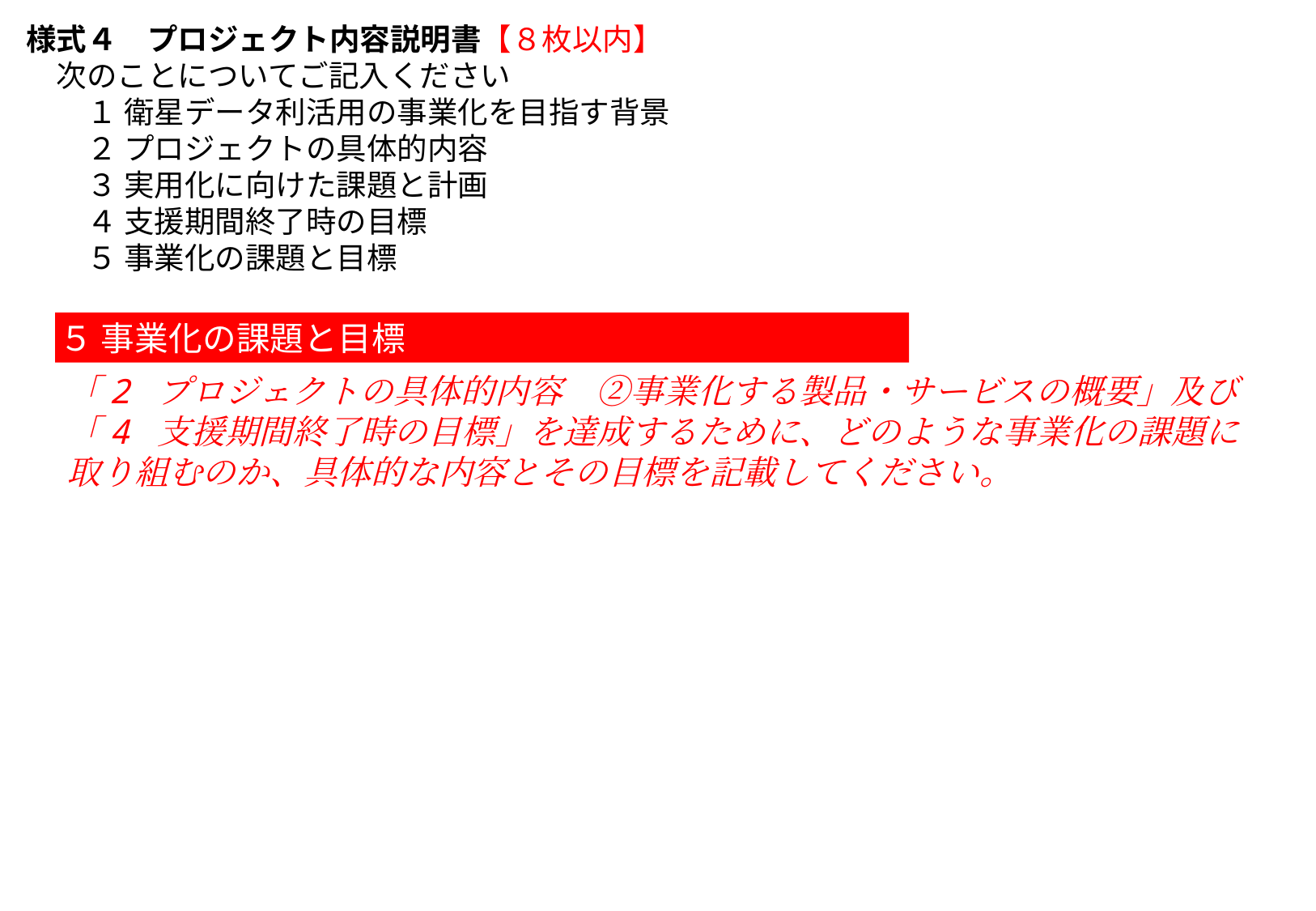

様式４　プロジェクト内容説明書【８枚以内】
　次のことについてご記入ください
　　１ 衛星データ利活用の事業化を目指す背景
　　２ プロジェクトの具体的内容
　　３ 実用化に向けた課題と計画
　　４ 支援期間終了時の目標
　　５ 事業化の課題と目標
５ 事業化の課題と目標
「2 プロジェクトの具体的内容　②事業化する製品・サービスの概要」及び「4 支援期間終了時の目標」を達成するために、どのような事業化の課題に取り組むのか、具体的な内容とその目標を記載してください。